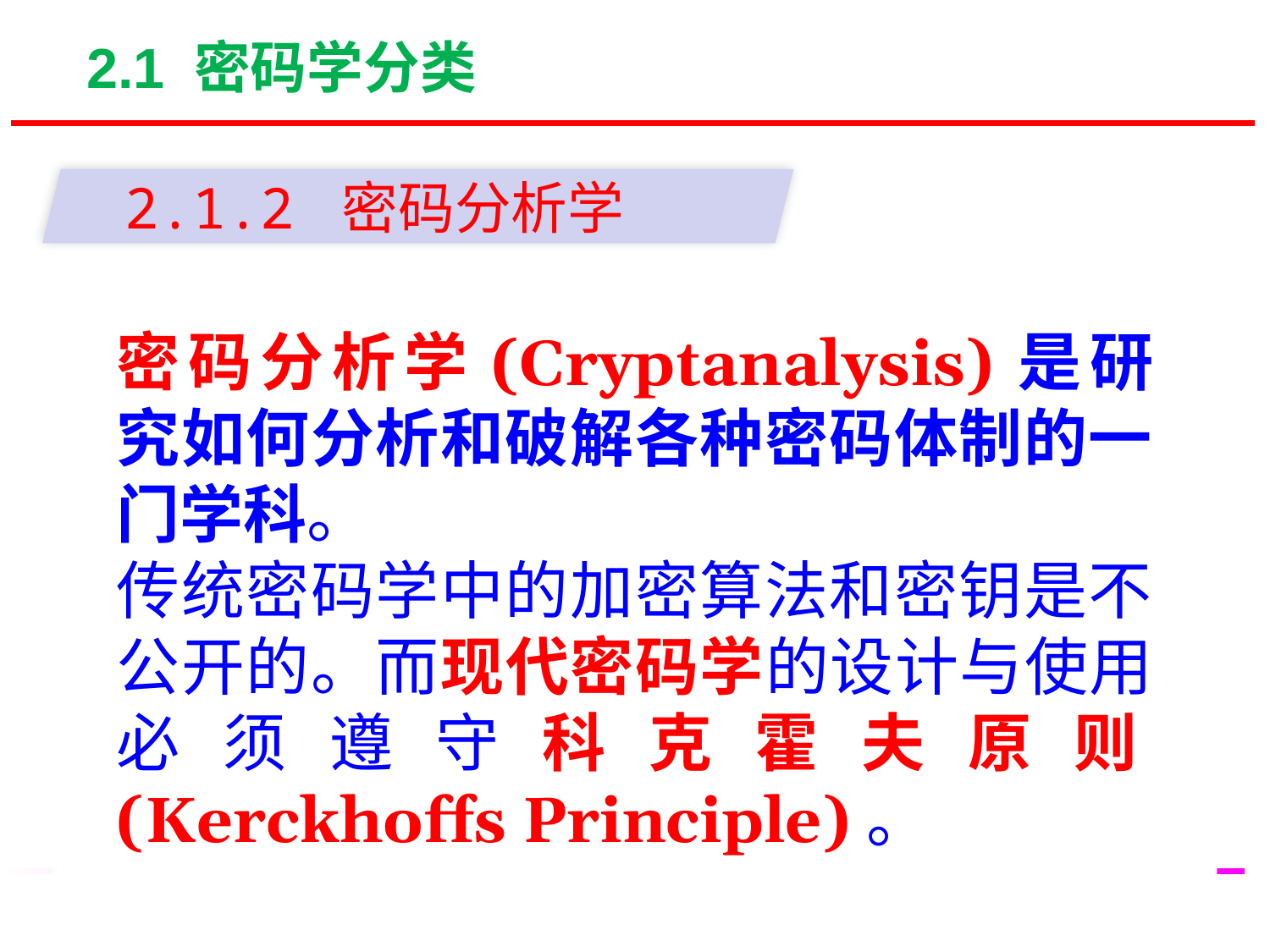

2.1 密码学分类
2.1.2 密码分析学
密码分析学(Cryptanalysis)是研究如何分析和破解各种密码体制的一门学科。
传统密码学中的加密算法和密钥是不公开的。而现代密码学的设计与使用必须遵守科克霍夫原则(Kerckhoffs Principle)。